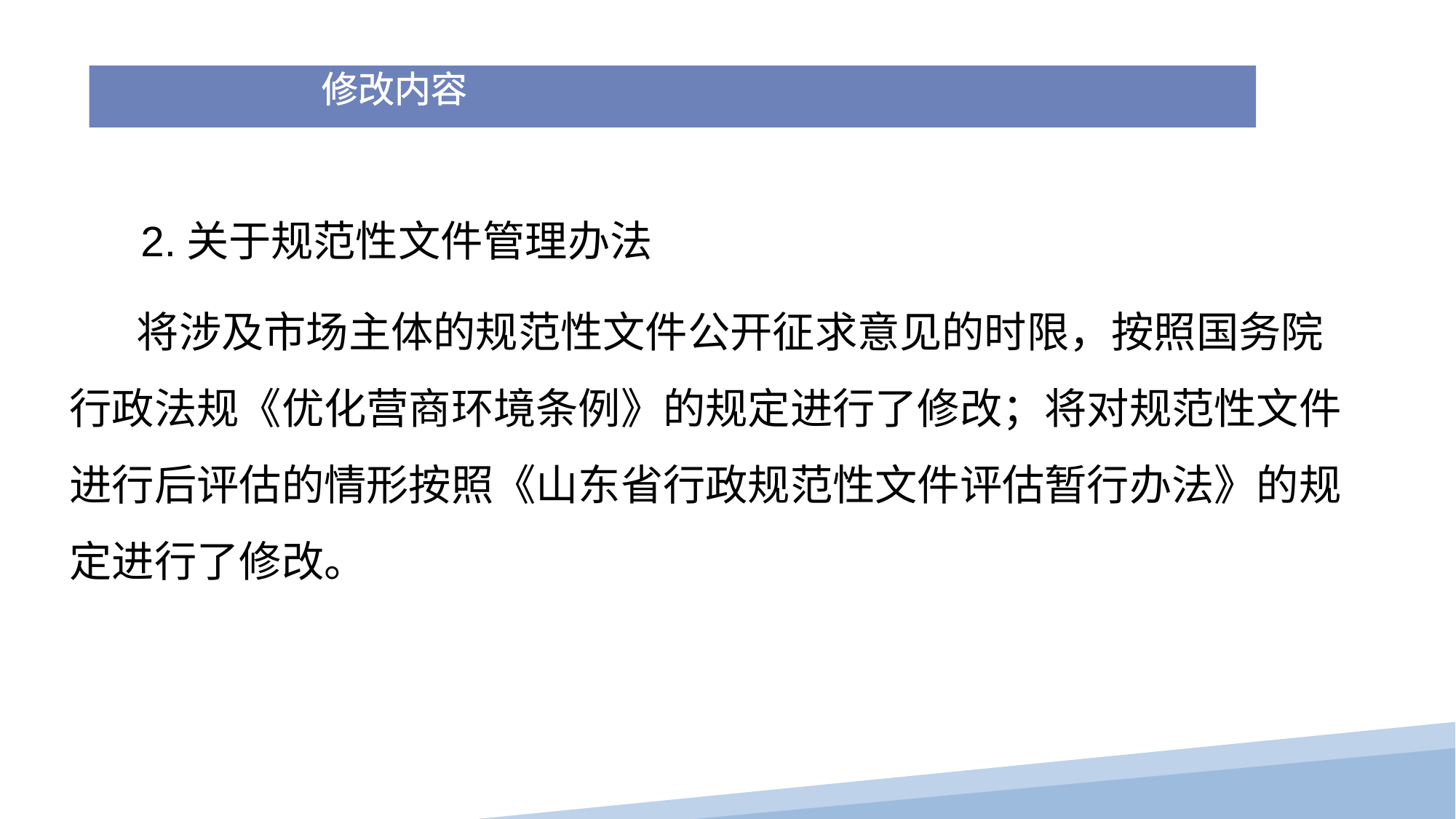

修改内容
      2.关于规范性文件管理办法
      将涉及市场主体的规范性文件公开征求意见的时限，按照国务院行政法规《优化营商环境条例》的规定进行了修改；将对规范性文件进行后评估的情形按照《山东省行政规范性文件评估暂行办法》的规定进行了修改。